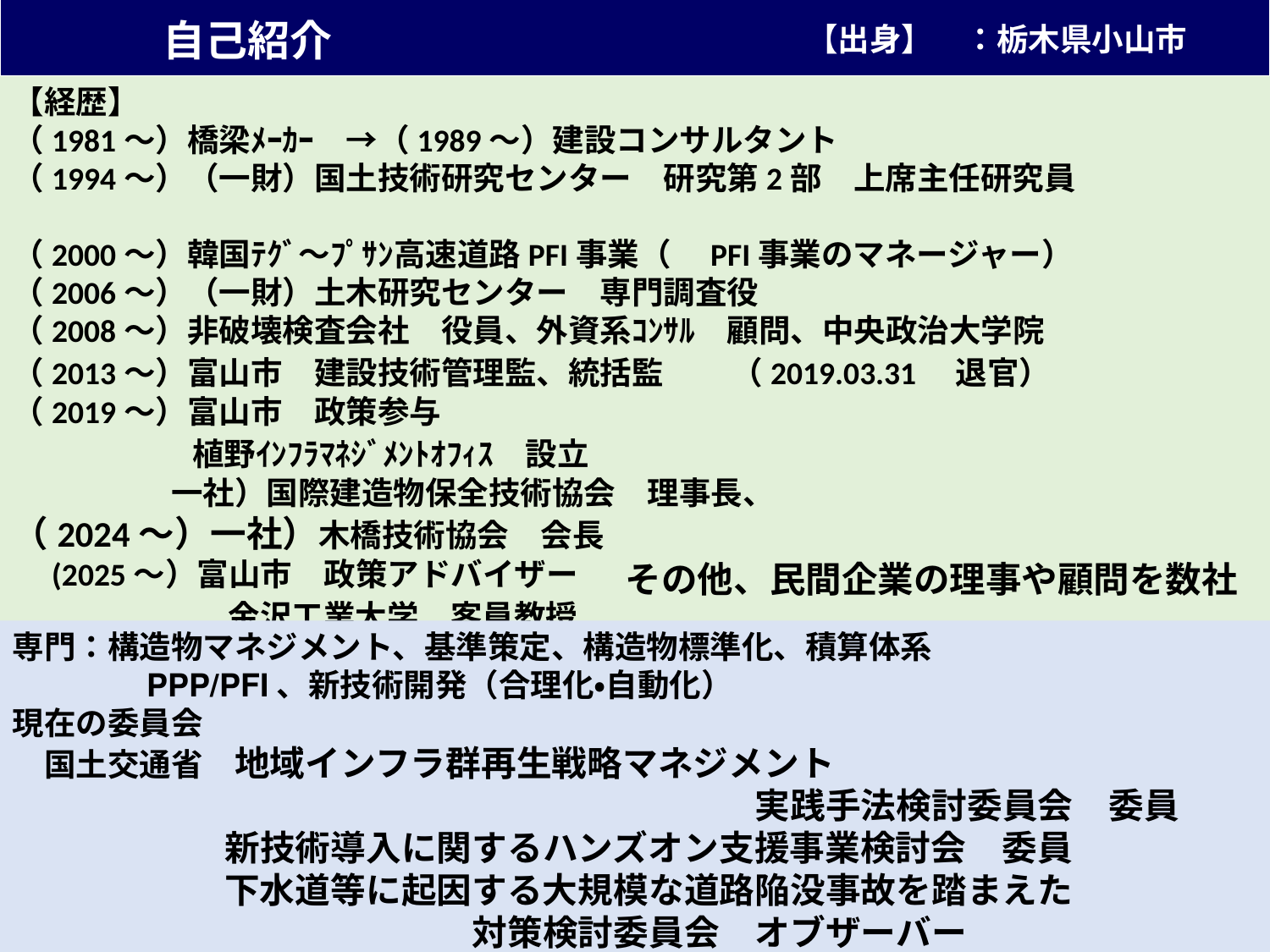

| 自己紹介 |
| --- |
【出身】　：栃木県小山市
【経歴】
（1981～）橋梁ﾒｰｶｰ　→（1989～）建設コンサルタント
（1994～）（一財）国土技術研究センター　研究第2部　上席主任研究員
（2000～）韓国ﾃｸﾞ～ﾌﾟｻﾝ高速道路PFI事業（　PFI事業のマネージャー）
（2006～）（一財）土木研究センター　専門調査役
（2008～）非破壊検査会社　役員、外資系ｺﾝｻﾙ　顧問、中央政治大学院
（2013～）富山市　建設技術管理監、統括監　　（2019.03.31　退官）
（2019～）富山市　政策参与
　　　　　植野ｲﾝﾌﾗﾏﾈｼﾞﾒﾝﾄｵﾌｨｽ　設立
　　　　　一社）国際建造物保全技術協会　理事長、
（2024～）一社）木橋技術協会　会長
　(2025～）富山市　政策アドバイザー
　　　　　　金沢工業大学　客員教授
その他、民間企業の理事や顧問を数社
専門：構造物マネジメント、基準策定、構造物標準化、積算体系
　　　　PPP/PFI、新技術開発（合理化・自動化）
現在の委員会
　国土交通省　地域インフラ群再生戦略マネジメント
　　　　　　　　　　　　　　　　　　　　　実践手法検討委員会　委員
　　　　　　新技術導入に関するハンズオン支援事業検討会　委員
　　　　　　下水道等に起因する大規模な道路陥没事故を踏まえた
　　　　　　　　　　　　　対策検討委員会　オブザーバー
　政策大学院大学　社会インフラ総合マネジメント委員会　委員